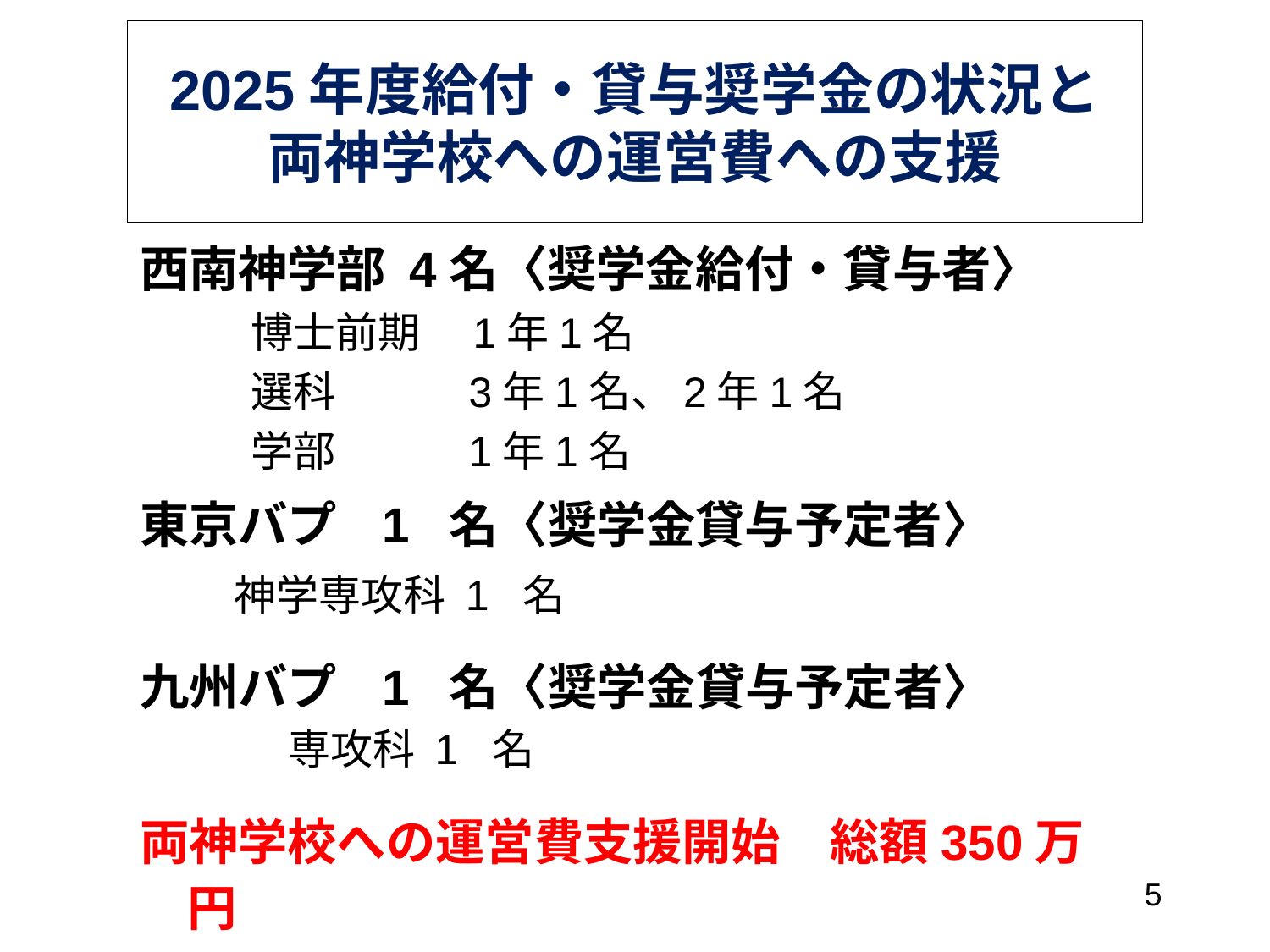

# 2025年度給付・貸与奨学金の状況と 両神学校への運営費への支援
西南神学部 4名〈奨学金給付・貸与者〉
博士前期　1年1名
選科　　    3年1名、2年1名
学部　　    1年1名
東京バプ   1  名〈奨学金貸与予定者〉
　   神学専攻科 1  名

九州バプ   1  名〈奨学金貸与予定者〉
　         専攻科 1  名

両神学校への運営費支援開始　総額350万円

5